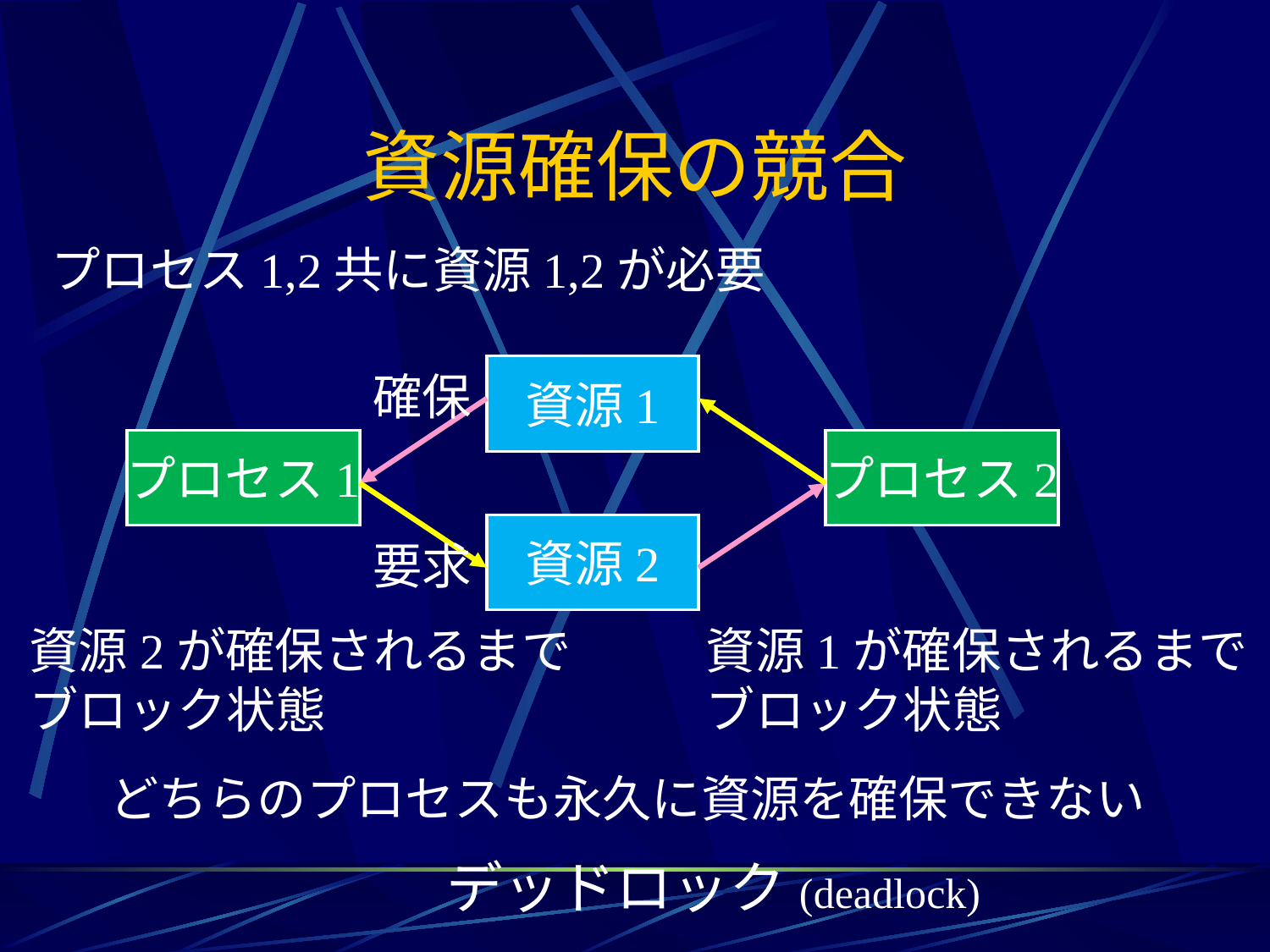

# 資源確保の競合
プロセス1,2共に資源1,2が必要
資源1
確保

プロセス1
プロセス2

要求

資源2
資源2が確保されるまで
ブロック状態
資源1が確保されるまで
ブロック状態
どちらのプロセスも永久に資源を確保できない
デッドロック(deadlock)